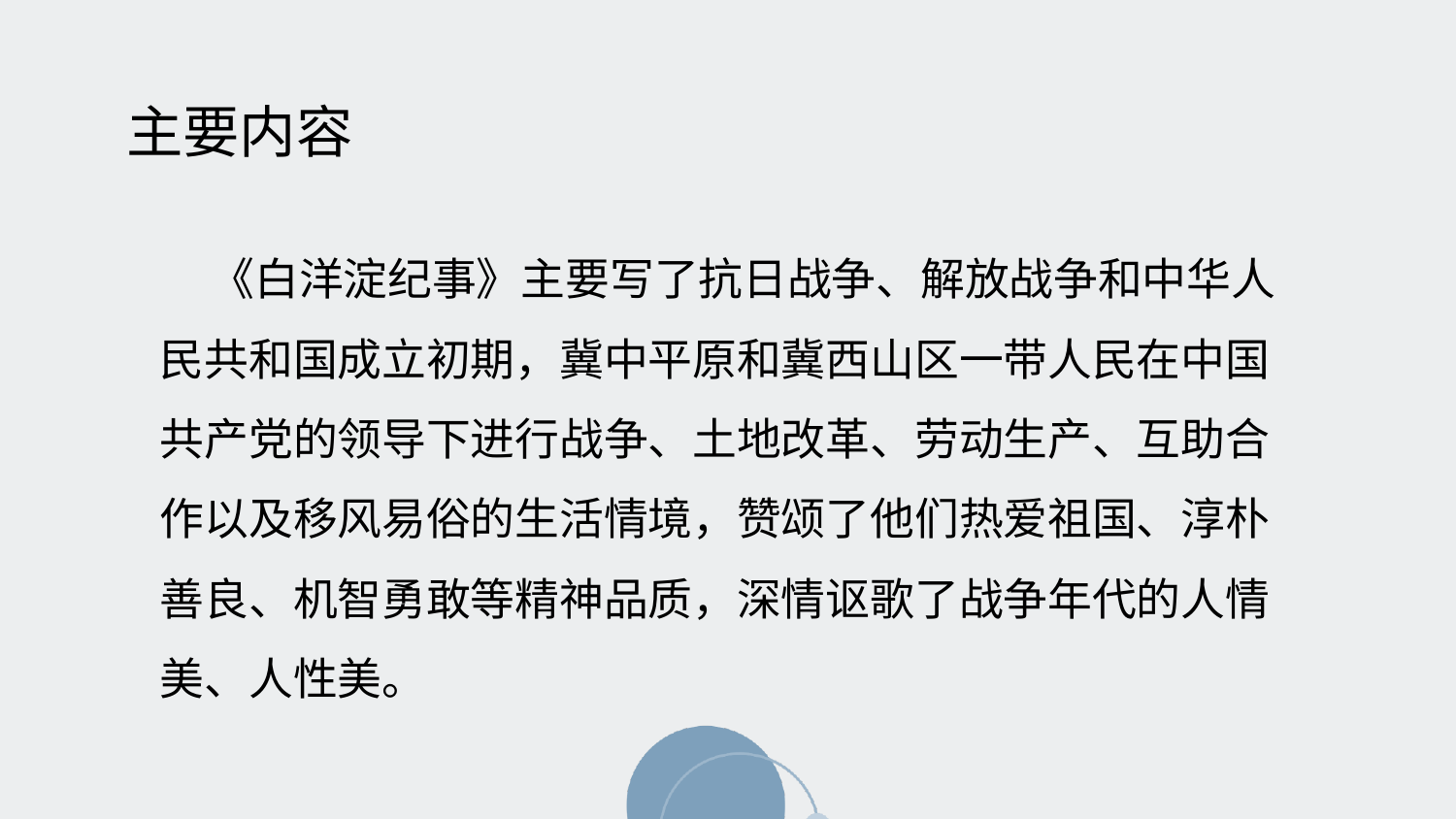

主要内容
    《白洋淀纪事》主要写了抗日战争、解放战争和中华人民共和国成立初期，冀中平原和冀西山区一带人民在中国共产党的领导下进行战争、土地改革、劳动生产、互助合作以及移风易俗的生活情境，赞颂了他们热爱祖国、淳朴善良、机智勇敢等精神品质，深情讴歌了战争年代的人情美、人性美。